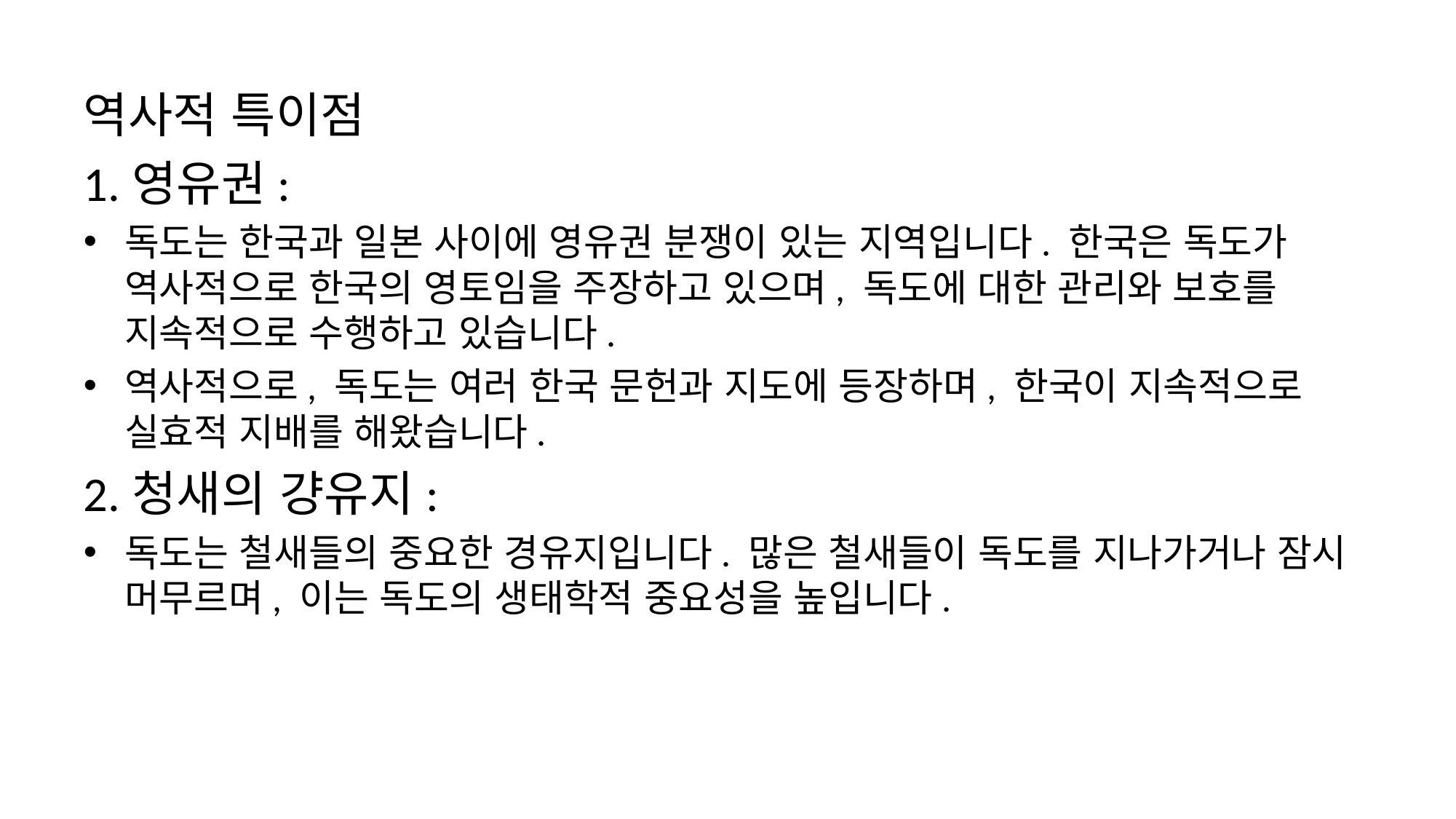

역사적 특이점
1.영유권:
독도는 한국과 일본 사이에 영유권 분쟁이 있는 지역입니다. 한국은 독도가 역사적으로 한국의 영토임을 주장하고 있으며, 독도에 대한 관리와 보호를 지속적으로 수행하고 있습니다.
역사적으로, 독도는 여러 한국 문헌과 지도에 등장하며, 한국이 지속적으로 실효적 지배를 해왔습니다.
2.청새의 걍유지:
독도는 철새들의 중요한 경유지입니다. 많은 철새들이 독도를 지나가거나 잠시 머무르며, 이는 독도의 생태학적 중요성을 높입니다.